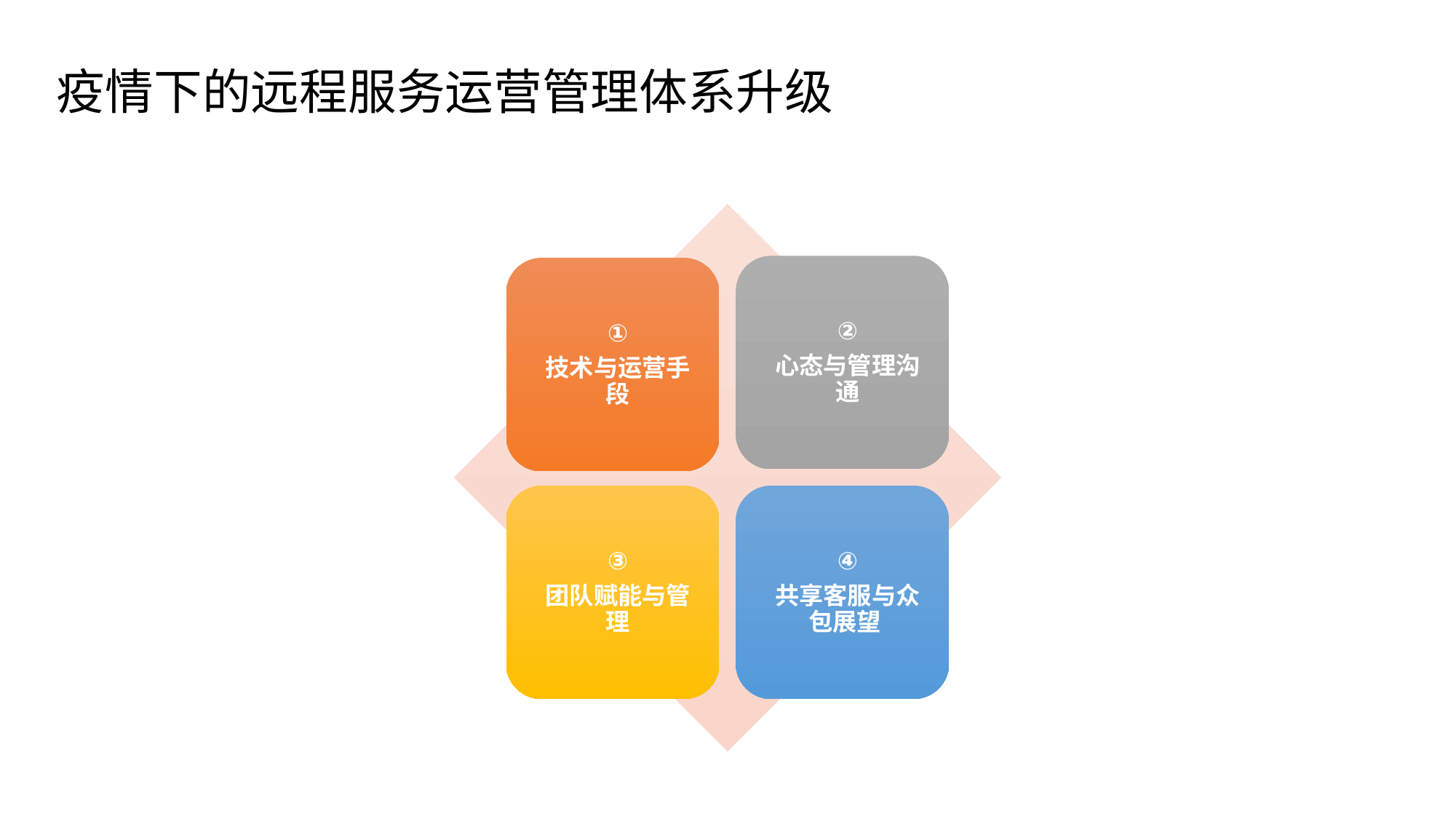

# 疫情下的远程服务运营管理体系升级
①
技术与运营手段
②
心态与管理沟通
③
团队赋能与管理
④
共享客服与众包展望